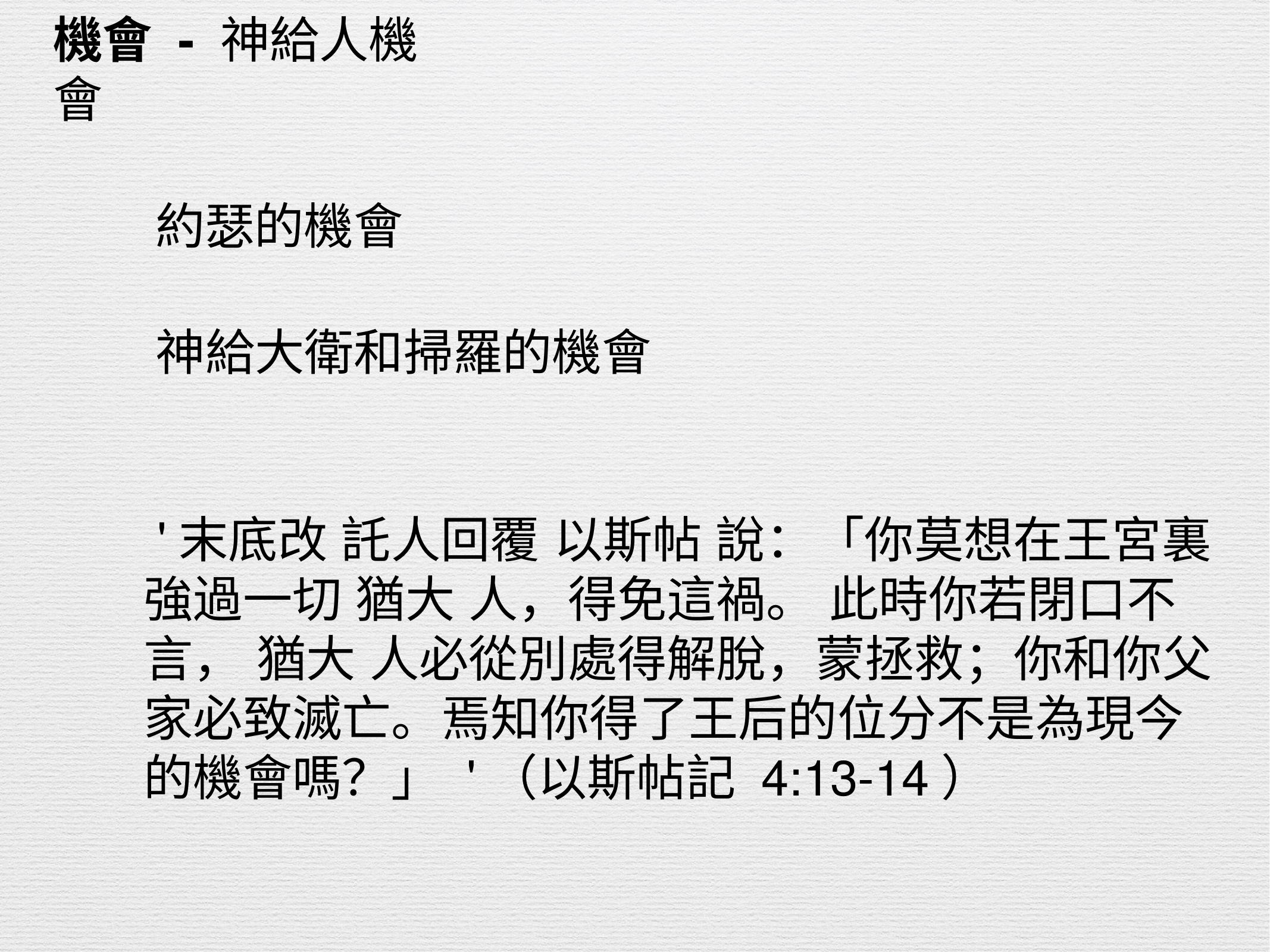

機會 - 神給人機會
約瑟的機會
神給大衛和掃羅的機會
 '末底改 託人回覆 以斯帖 說：「你莫想在王宮裏強過一切 猶大 人，得免這禍。 此時你若閉口不言， 猶大 人必從別處得解脫，蒙拯救；你和你父家必致滅亡。焉知你得了王后的位分不是為現今的機會嗎？」 '（以斯帖記 4:13-14）